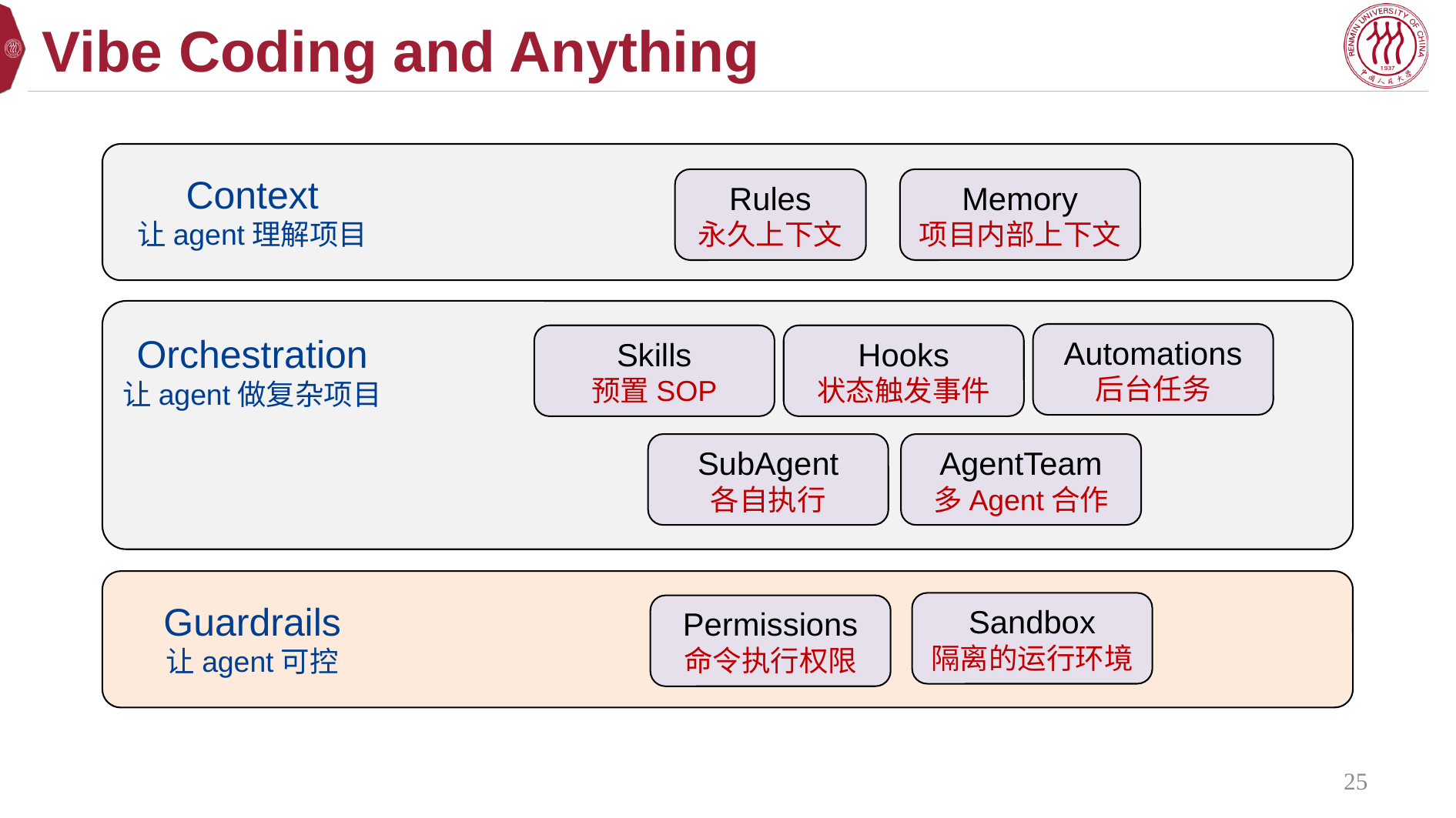

# Vibe Coding and Anything

Context
让agent理解项目
Rules
永久上下文
Memory
项目内部上下文

Automations
后台任务
Orchestration
让agent做复杂项目
Skills
预置SOP
Hooks
状态触发事件
SubAgent
各自执行
AgentTeam
多Agent合作

Guardrails
让agent可控
Sandbox
隔离的运行环境
Permissions
命令执行权限
25